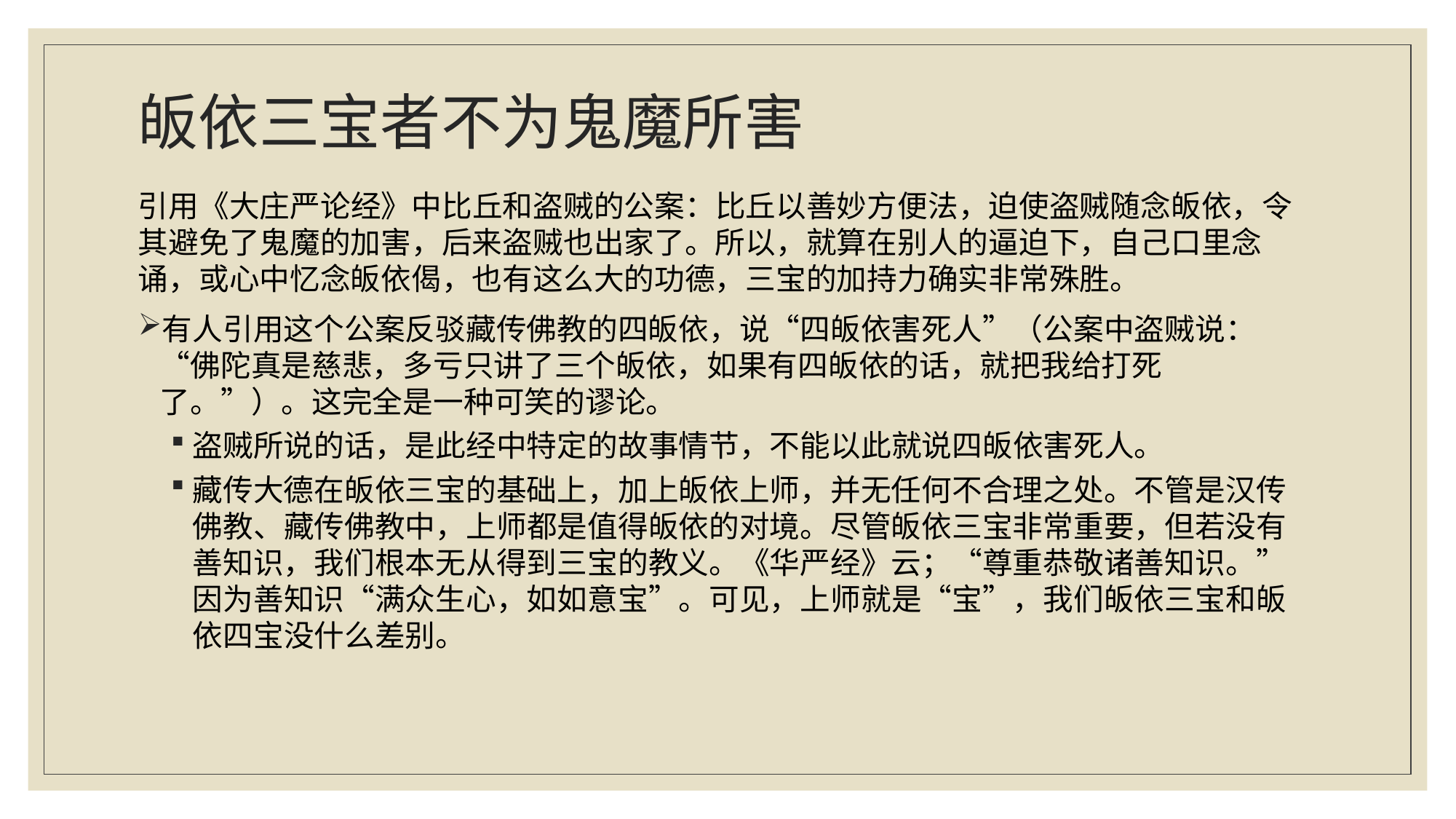

# 皈依三宝者不为鬼魔所害
引用《大庄严论经》中比丘和盗贼的公案：比丘以善妙方便法，迫使盗贼随念皈依，令其避免了鬼魔的加害，后来盗贼也出家了。所以，就算在别人的逼迫下，自己口里念诵，或心中忆念皈依偈，也有这么大的功德，三宝的加持力确实非常殊胜。
有人引用这个公案反驳藏传佛教的四皈依，说“四皈依害死人”（公案中盗贼说：“佛陀真是慈悲，多亏只讲了三个皈依，如果有四皈依的话，就把我给打死了。”）。这完全是一种可笑的谬论。
盗贼所说的话，是此经中特定的故事情节，不能以此就说四皈依害死人。
藏传大德在皈依三宝的基础上，加上皈依上师，并无任何不合理之处。不管是汉传佛教、藏传佛教中，上师都是值得皈依的对境。尽管皈依三宝非常重要，但若没有善知识，我们根本无从得到三宝的教义。《华严经》云；“尊重恭敬诸善知识。”因为善知识“满众生心，如如意宝”。可见，上师就是“宝”，我们皈依三宝和皈依四宝没什么差别。